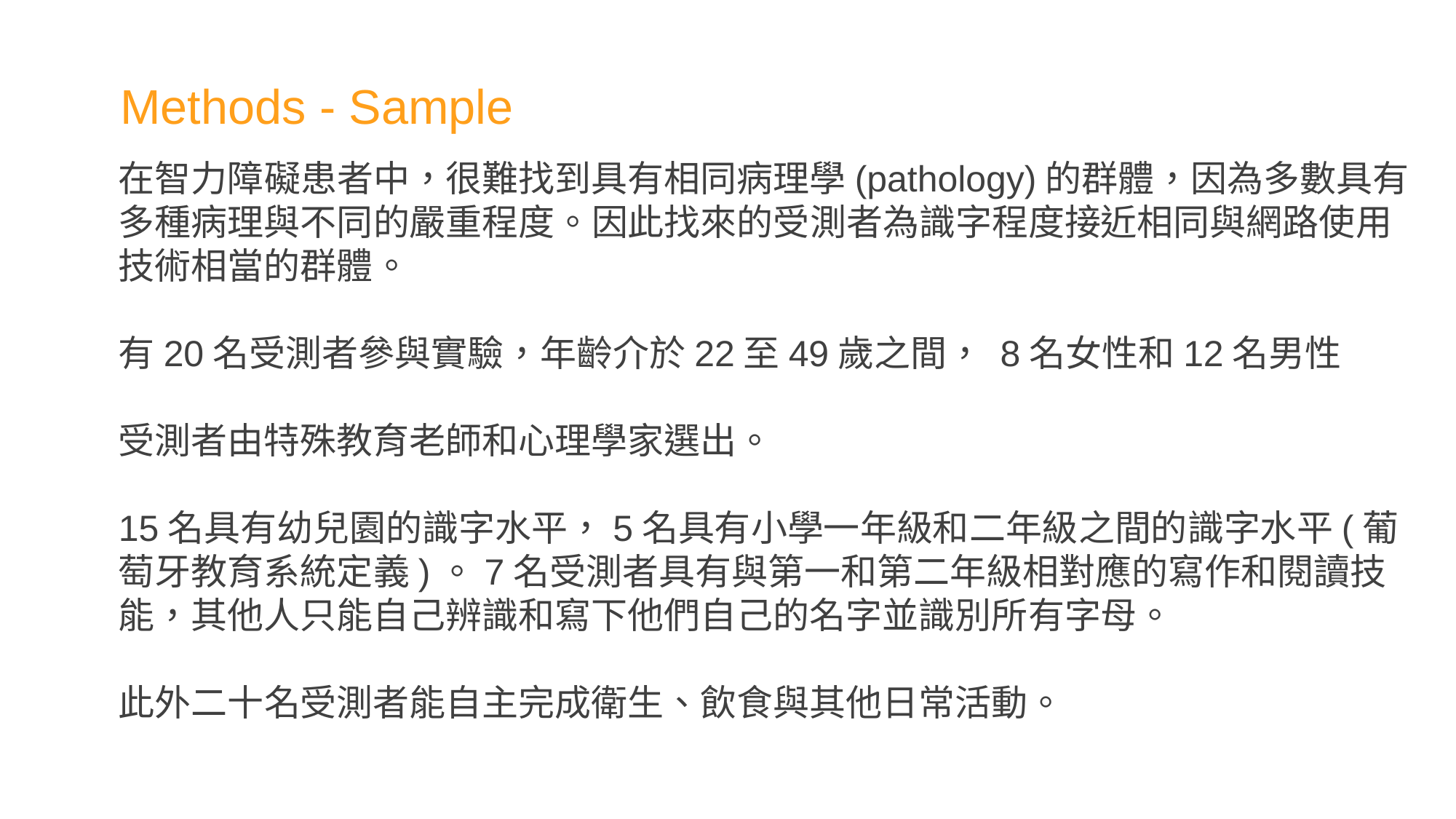

Methods - Sample
在智力障礙患者中，很難找到具有相同病理學(pathology)的群體，因為多數具有多種病理與不同的嚴重程度。因此找來的受測者為識字程度接近相同與網路使用技術相當的群體。

有20名受測者參與實驗，年齡介於22至49歲之間， 8名女性和12名男性

受測者由特殊教育老師和心理學家選出。

15名具有幼兒園的識字水平，5名具有小學一年級和二年級之間的識字水平(葡萄牙教育系統定義)。7名受測者具有與第一和第二年級相對應的寫作和閱讀技能，其他人只能自己辨識和寫下他們自己的名字並識別所有字母。

此外二十名受測者能自主完成衛生、飲食與其他日常活動。